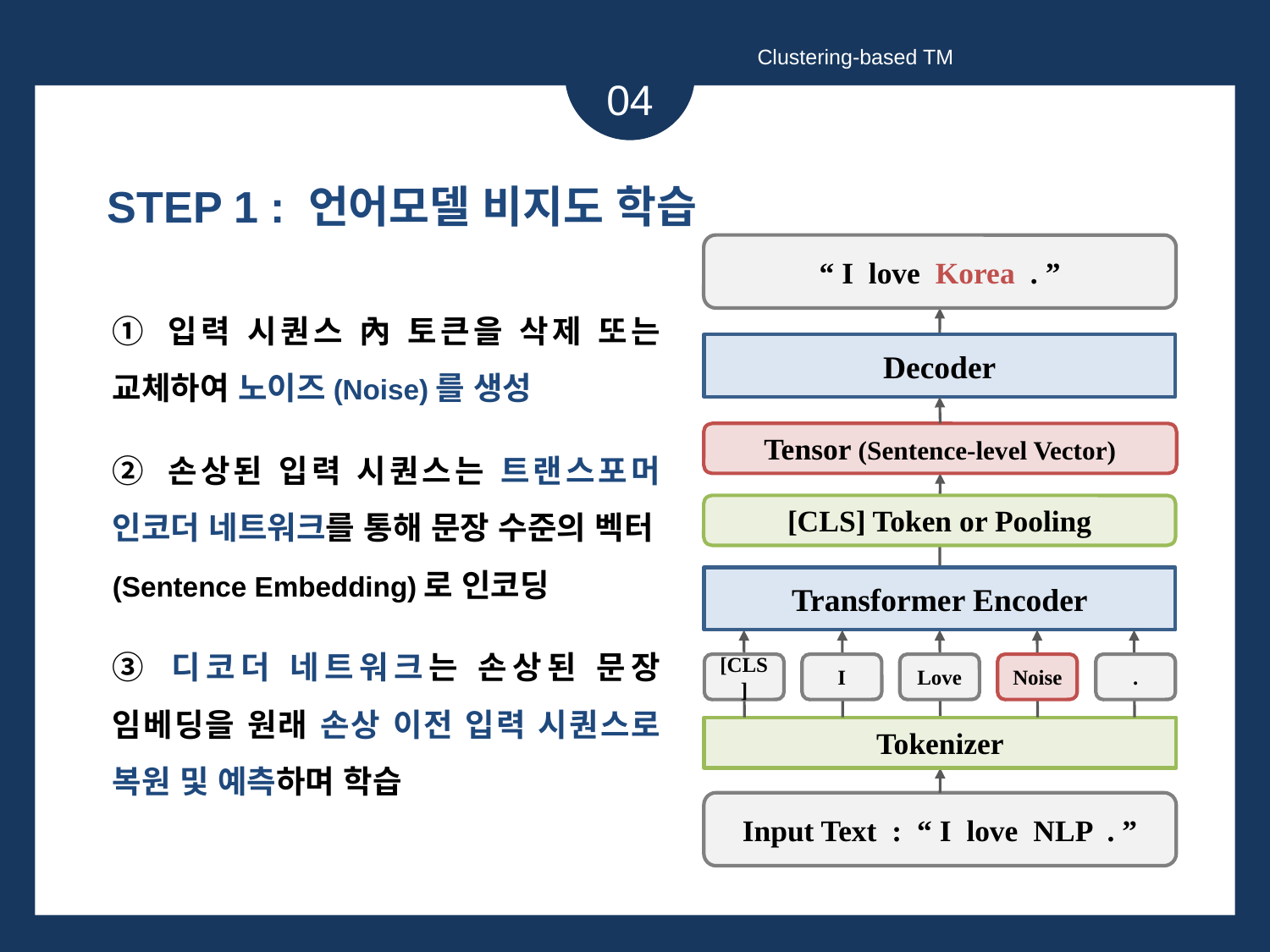

Clustering-based TM
04

STEP 1 : 언어모델 비지도 학습
“ I  love  Korea  . ”
① 입력 시퀀스 內 토큰을 삭제 또는 교체하여 노이즈(Noise)를 생성

② 손상된 입력 시퀀스는 트랜스포머 인코더 네트워크를 통해 문장 수준의 벡터(Sentence Embedding)로 인코딩

③ 디코더 네트워크는 손상된 문장 임베딩을 원래 손상 이전 입력 시퀀스로 복원 및 예측하며 학습
Decoder
Tensor (Sentence-level Vector)
[CLS] Token or Pooling
Transformer Encoder
[CLS]
I
Love
Noise
.
Tokenizer
Input Text  :  “ I  love  NLP  . ”